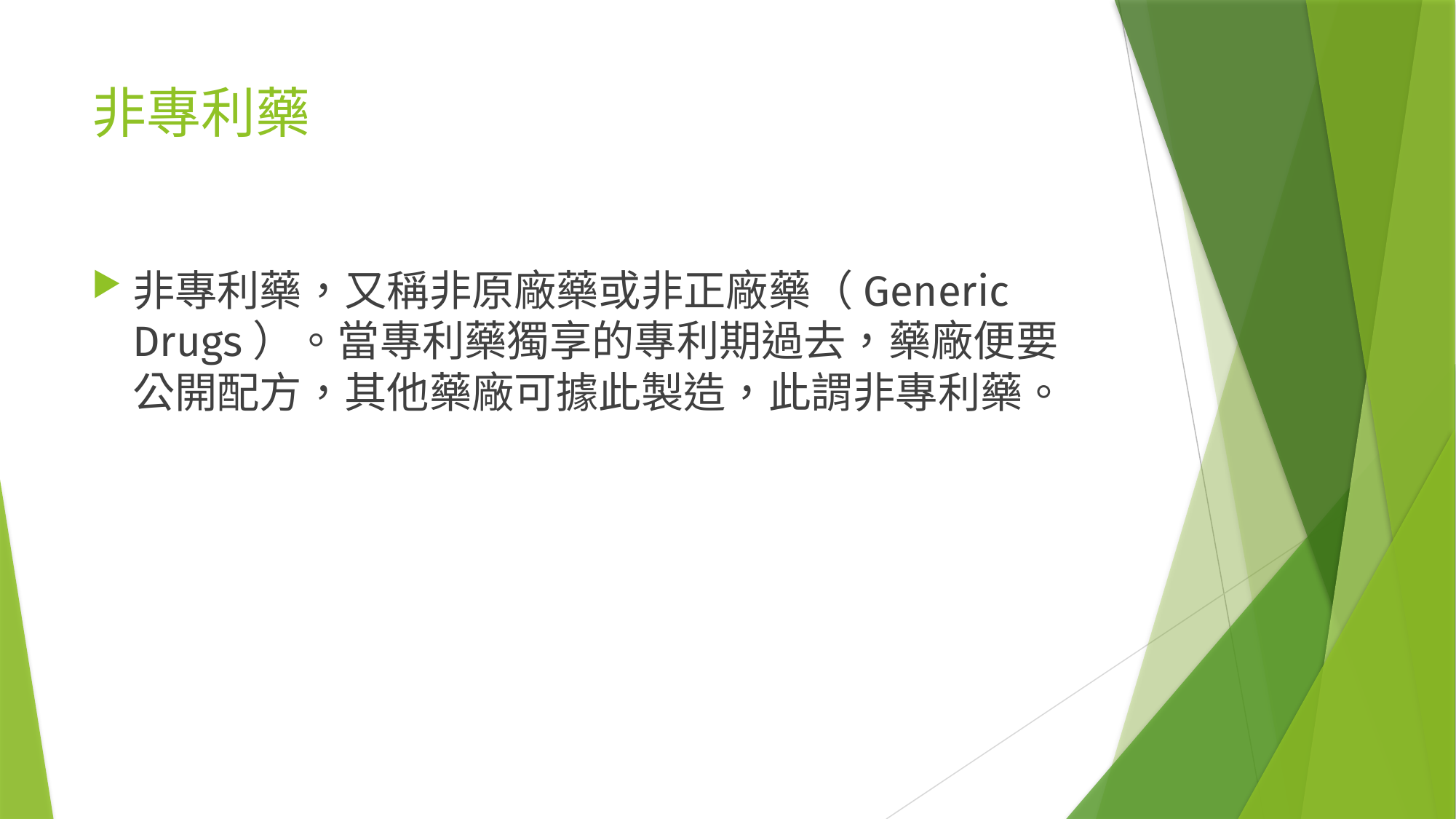

# 非專利藥
非專利藥，又稱非原廠藥或非正廠藥（Generic Drugs）。當專利藥獨享的專利期過去，藥廠便要公開配方，其他藥廠可據此製造，此謂非專利藥。